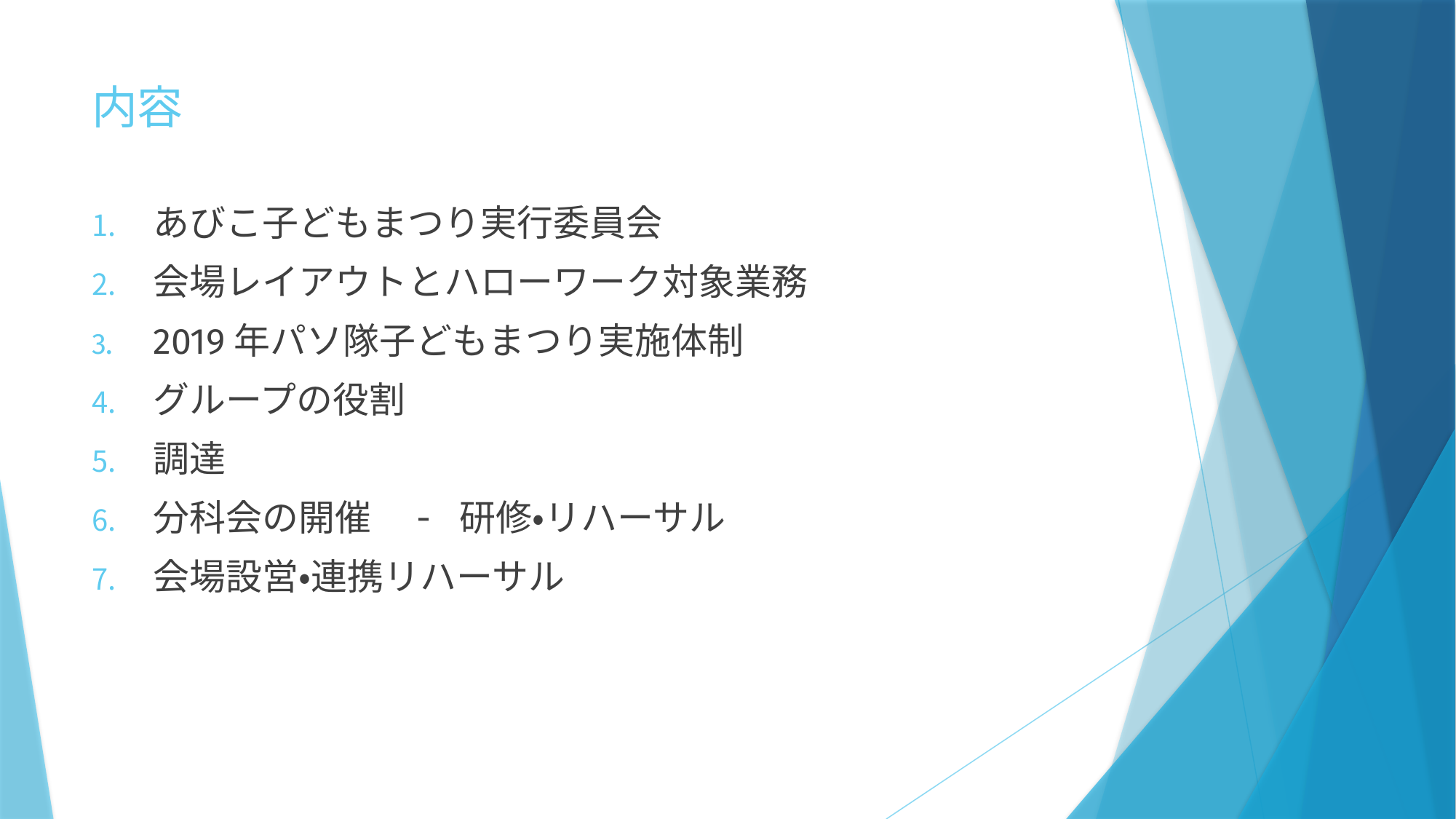

# 内容
あびこ子どもまつり実行委員会
会場レイアウトとハローワーク対象業務
2019年パソ隊子どもまつり実施体制
グループの役割
調達
分科会の開催　-  研修・リハーサル
会場設営・連携リハーサル